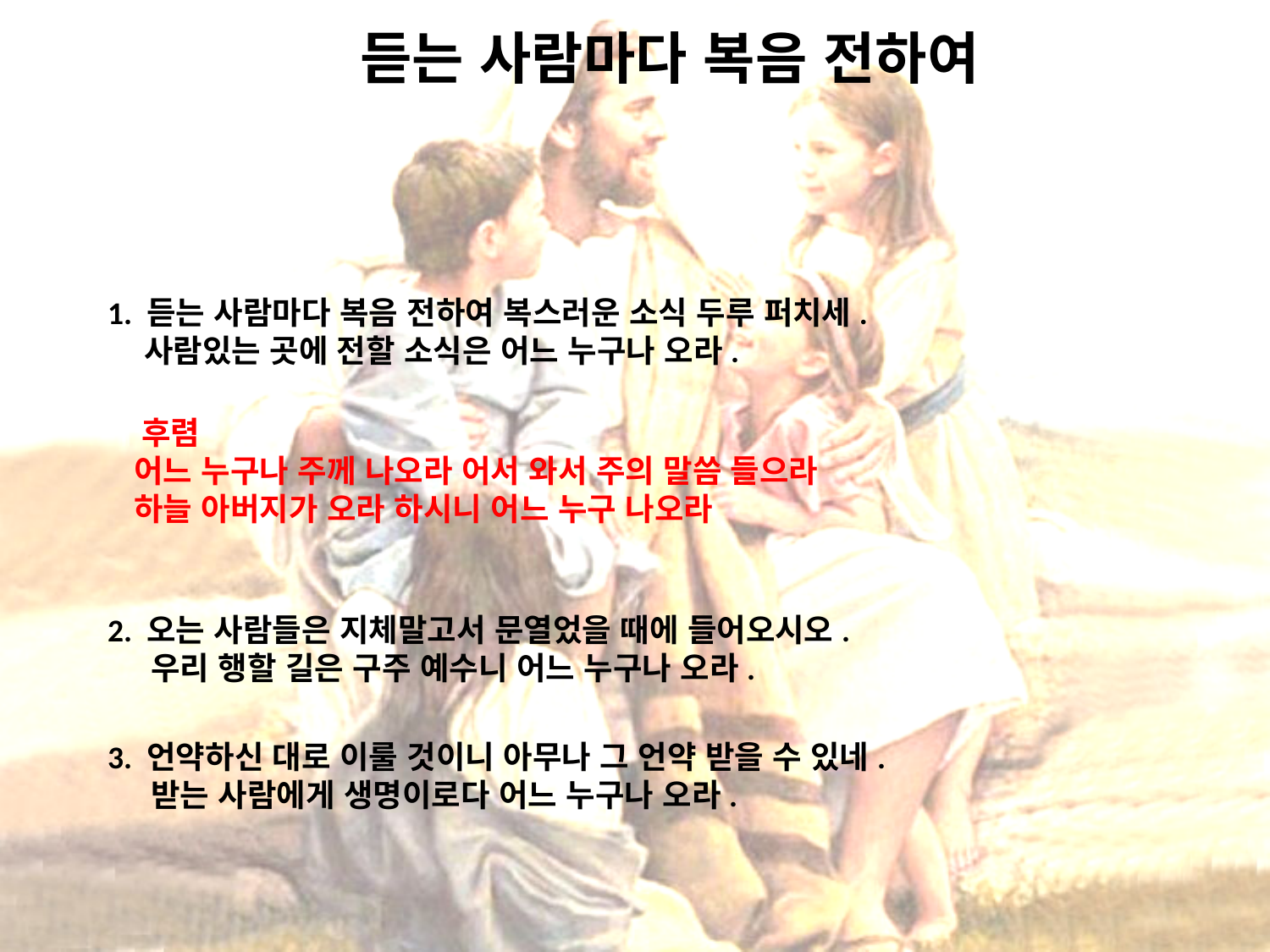

# 듣는 사람마다 복음 전하여
1. 듣는 사람마다 복음 전하여 복스러운 소식 두루 퍼치세.
    사람있는 곳에 전할 소식은 어느 누구나 오라.
   후렴
   어느 누구나 주께 나오라 어서 와서 주의 말씀 들으라
   하늘 아버지가 오라 하시니 어느 누구 나오라
2. 오는 사람들은 지체말고서 문열었을 때에 들어오시오.
     우리 행할 길은 구주 예수니 어느 누구나 오라.

3. 언약하신 대로 이룰 것이니 아무나 그 언약 받을 수 있네.
     받는 사람에게 생명이로다 어느 누구나 오라.